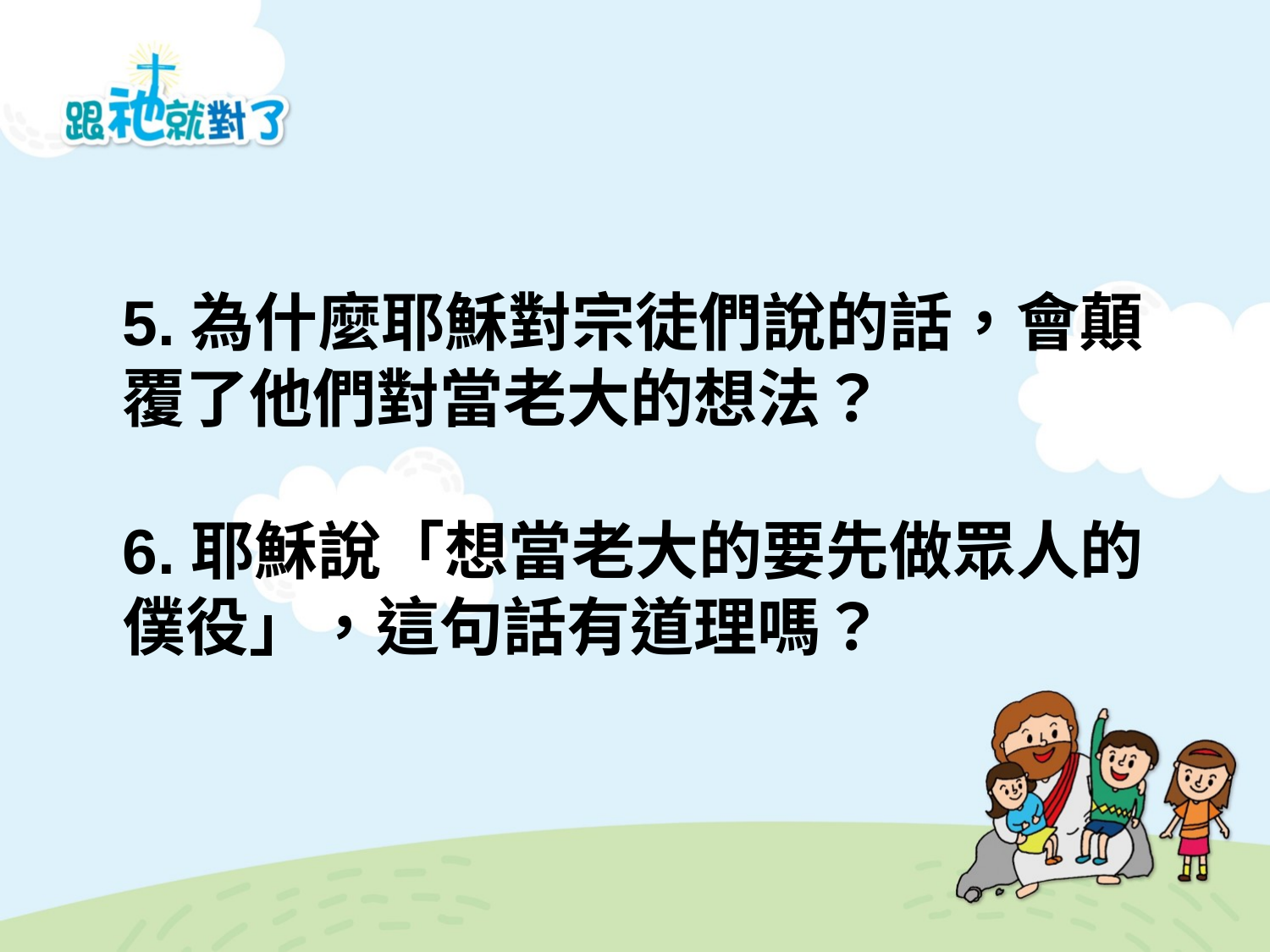

5.為什麼耶穌對宗徒們說的話，會顛覆了他們對當老大的想法？

6.耶穌說「想當老大的要先做眾人的僕役」，這句話有道理嗎？